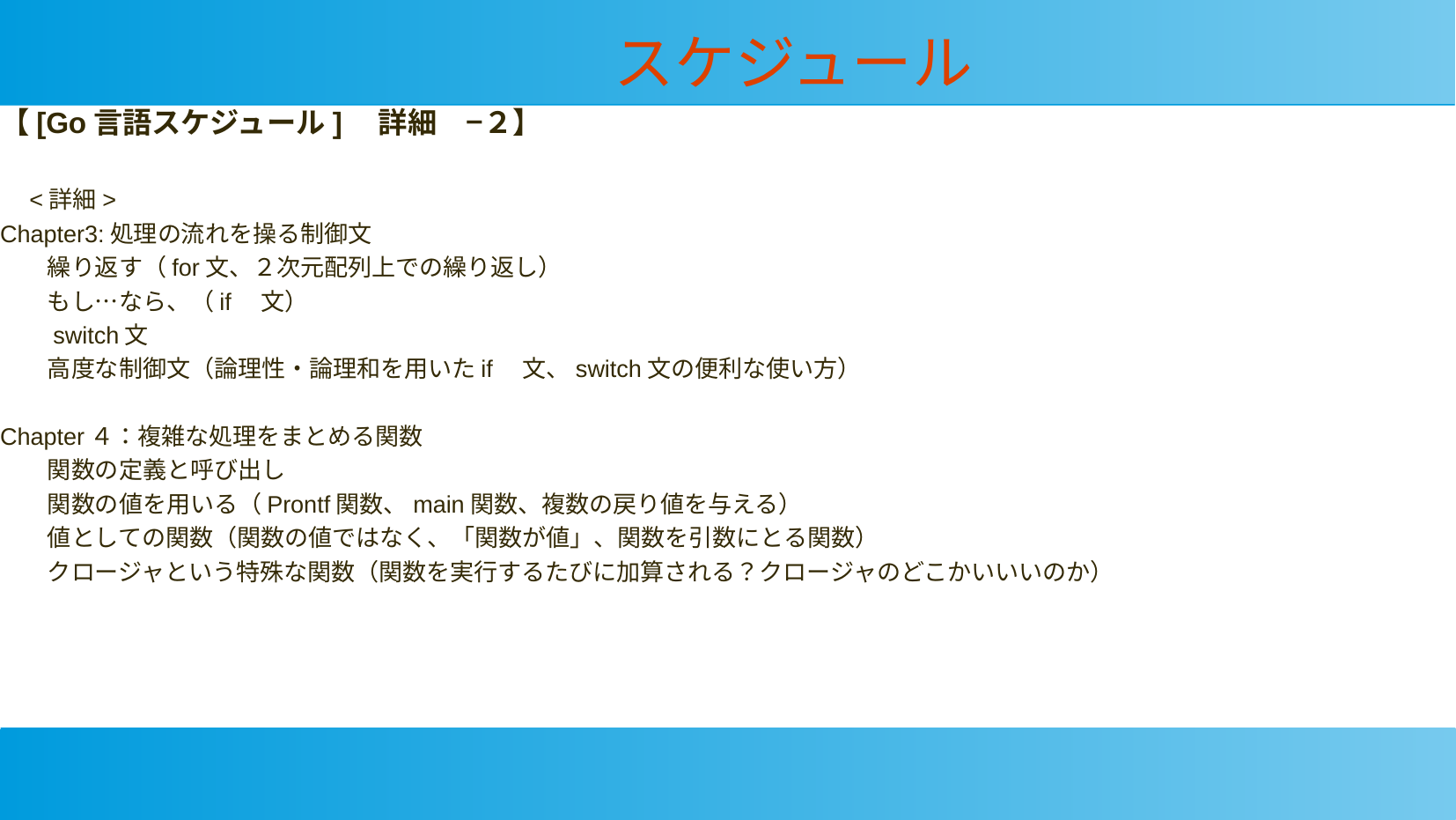

スケジュール
【[Go言語スケジュール]　詳細　−２】

　<詳細>
Chapter3:処理の流れを操る制御文
　　繰り返す（for文、２次元配列上での繰り返し）
　　もし…なら、（if　文）
　　switch文
　　高度な制御文（論理性・論理和を用いたif　文、switch文の便利な使い方）

Chapter４：複雑な処理をまとめる関数
　　関数の定義と呼び出し
　　関数の値を用いる（Prontf関数、main関数、複数の戻り値を与える）
　　値としての関数（関数の値ではなく、「関数が値」、関数を引数にとる関数）
　　クロージャという特殊な関数（関数を実行するたびに加算される？クロージャのどこかいいいのか）